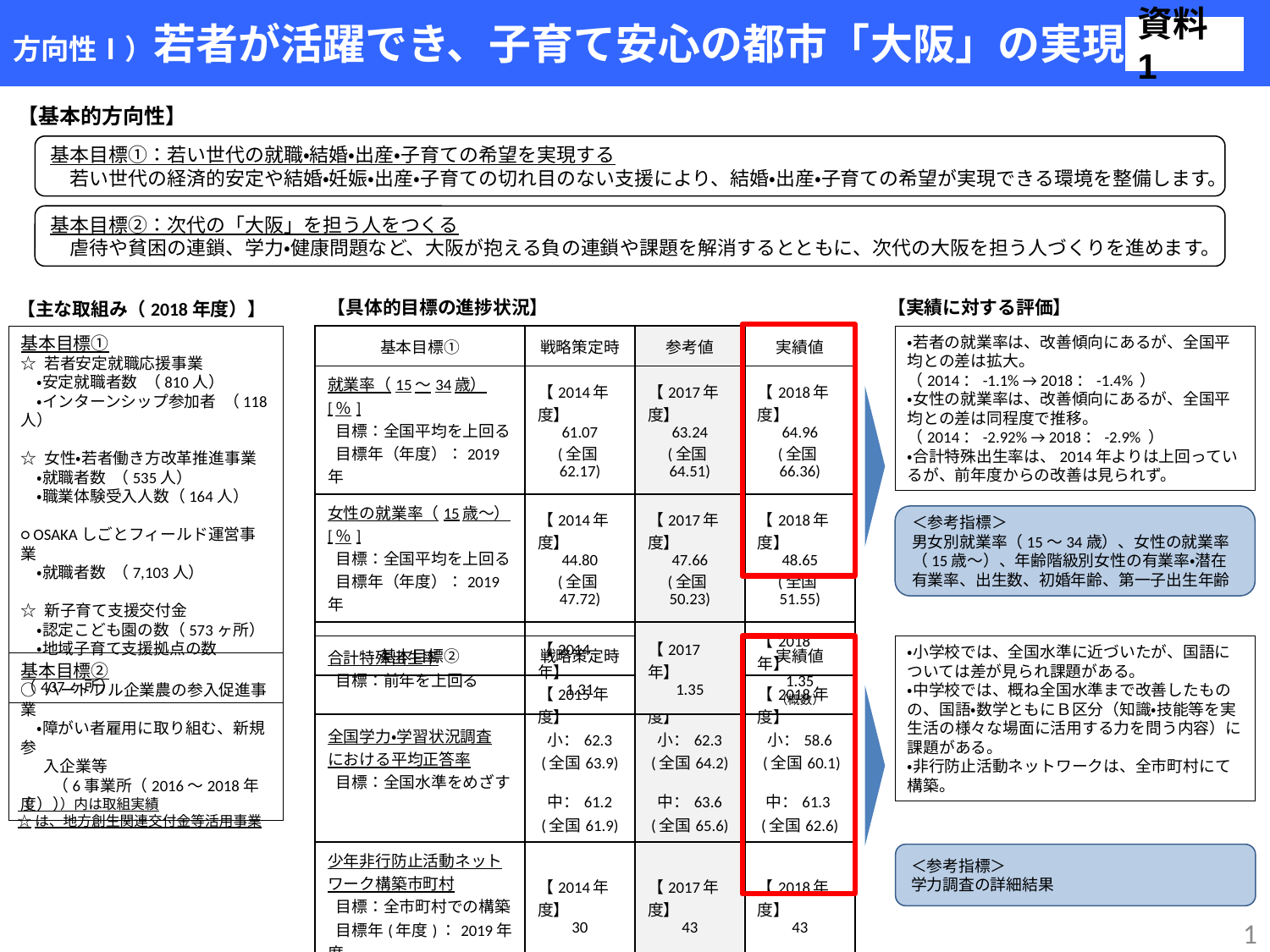

# 方向性Ⅰ）若者が活躍でき、子育て安心の都市「大阪」の実現
資料1
【基本的方向性】
基本目標①：若い世代の就職・結婚・出産・子育ての希望を実現する
　若い世代の経済的安定や結婚・妊娠・出産・子育ての切れ目のない支援により、結婚・出産・子育ての希望が実現できる環境を整備します。
基本目標②：次代の「大阪」を担う人をつくる
　虐待や貧困の連鎖、学力・健康問題など、大阪が抱える負の連鎖や課題を解消するとともに、次代の大阪を担う人づくりを進めます。
【主な取組み（2018年度）】
【具体的目標の進捗状況】
【実績に対する評価】

基本目標①
☆ 若者安定就職応援事業
　・安定就職者数  （810人）
　・インターンシップ参加者  （118人）

☆ 女性・若者働き方改革推進事業
　・就職者数  （535人）
　・職業体験受入人数（164人）

○ OSAKAしごとフィールド運営事業
　・就職者数  （7,103人）

☆ 新子育て支援交付金
　・認定こども園の数（573ヶ所）
　・地域子育て支援拠点の数
　　　　　　　　　　　　　　　（437ヶ所）
| 基本目標① | 戦略策定時 | 参考値 | 実績値 |
| --- | --- | --- | --- |
| 就業率（15～34歳）[％] 目標：全国平均を上回る 目標年（年度）：2019年 | 【2014年度】 61.07 (全国62.17) | 【2017年度】 63.24 (全国64.51) | 【2018年度】 64.96 (全国66.36) |
| 女性の就業率（15歳～）[％] 目標：全国平均を上回る 目標年（年度）：2019年 | 【2014年度】 44.80 (全国47.72) | 【2017年度】 47.66 (全国50.23) | 【2018年度】 48.65 (全国51.55) |
| 合計特殊出生率 目標：前年を上回る | 【2014年】 1.31 | 【2017年】 1.35 | 【2018年】 1.35 （概数） |
・若者の就業率は、改善傾向にあるが、全国平均との差は拡大。
（2014：-1.1% → 2018：-1.4% ）
・女性の就業率は、改善傾向にあるが、全国平均との差は同程度で推移。
（2014：-2.92% → 2018：-2.9% ）
・合計特殊出生率は、2014年よりは上回っているが、前年度からの改善は見られず。

＜参考指標＞
男女別就業率（15～34歳）、女性の就業率（15歳～）、年齢階級別女性の有業率・潜在有業率、出生数、初婚年齢、第一子出生年齢
| 基本目標② | 戦略策定時 | 参考値 | 実績値 |
| --- | --- | --- | --- |
| 全国学力・学習状況調査 における平均正答率 目標：全国水準をめざす | 【2015年度】 小：62.3 (全国63.9) 中：61.2 (全国61.9) | 【2017年度】 小：62.3 (全国64.2) 中：63.6 (全国65.6) | 【2018年度】 小：58.6 (全国60.1) 中：61.3 (全国62.6) |
| 少年非行防止活動ネットワーク構築市町村 目標：全市町村での構築 目標年(年度)：2019年度 | 【2014年度】 30 | 【2017年度】 43 | 【2018年度】 43 |

・小学校では、全国水準に近づいたが、国語については差が見られ課題がある。
・中学校では、概ね全国水準まで改善したものの、国語・数学ともにＢ区分（知識・技能等を実生活の様々な場面に活用する力を問う内容）に課題がある。
・非行防止活動ネットワークは、全市町村にて構築。
基本目標②
○ ハートフル企業農の参入促進事業
　・障がい者雇用に取り組む、新規参
　  入企業等
　　（6事業所（2016～2018年度））

（　　）内は取組実績
☆は、地方創生関連交付金等活用事業
＜参考指標＞
学力調査の詳細結果
1